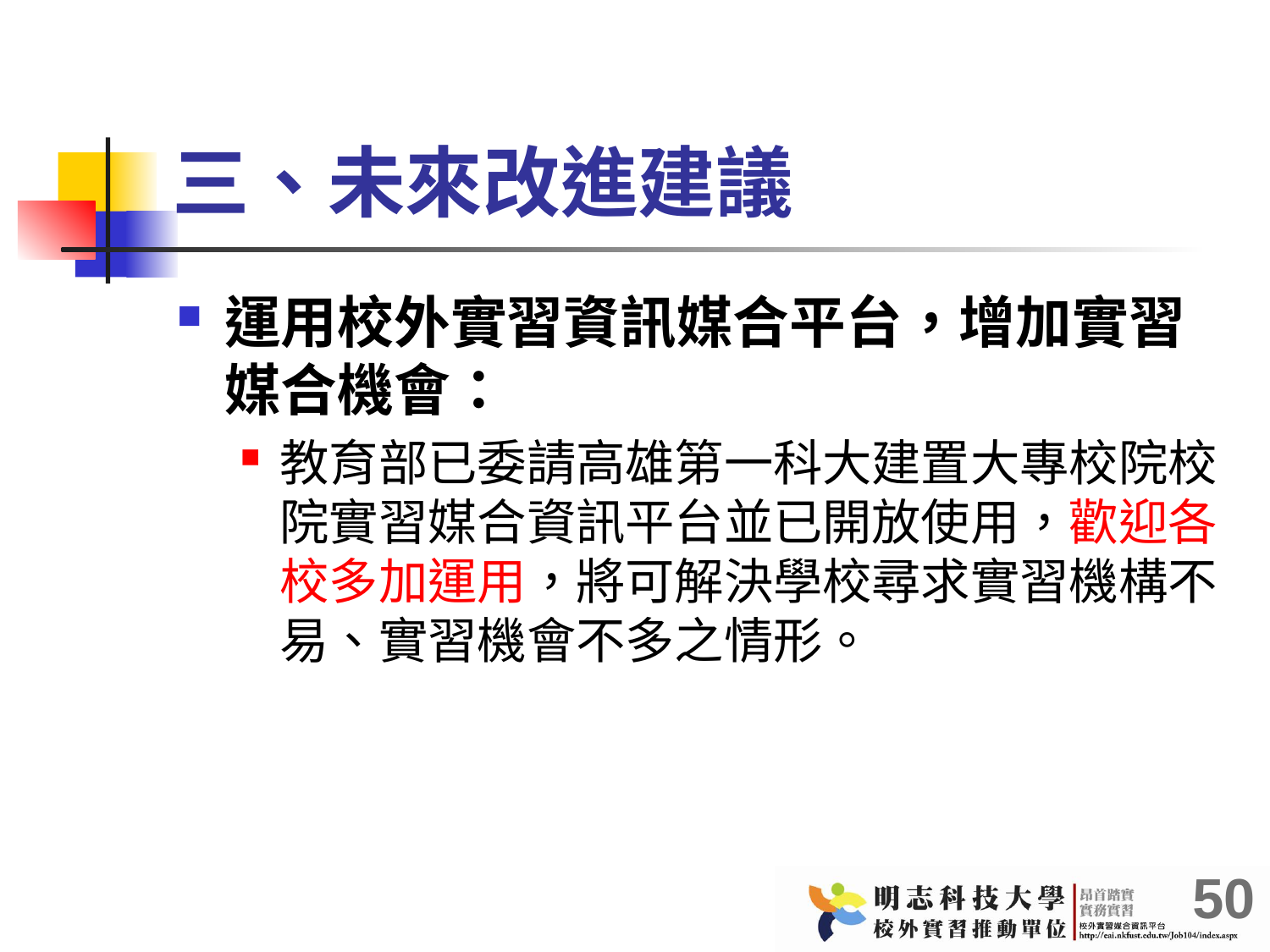

# 三、未來改進建議
運用校外實習資訊媒合平台，增加實習媒合機會：
教育部已委請高雄第一科大建置大專校院校院實習媒合資訊平台並已開放使用，歡迎各校多加運用，將可解決學校尋求實習機構不易、實習機會不多之情形。
50